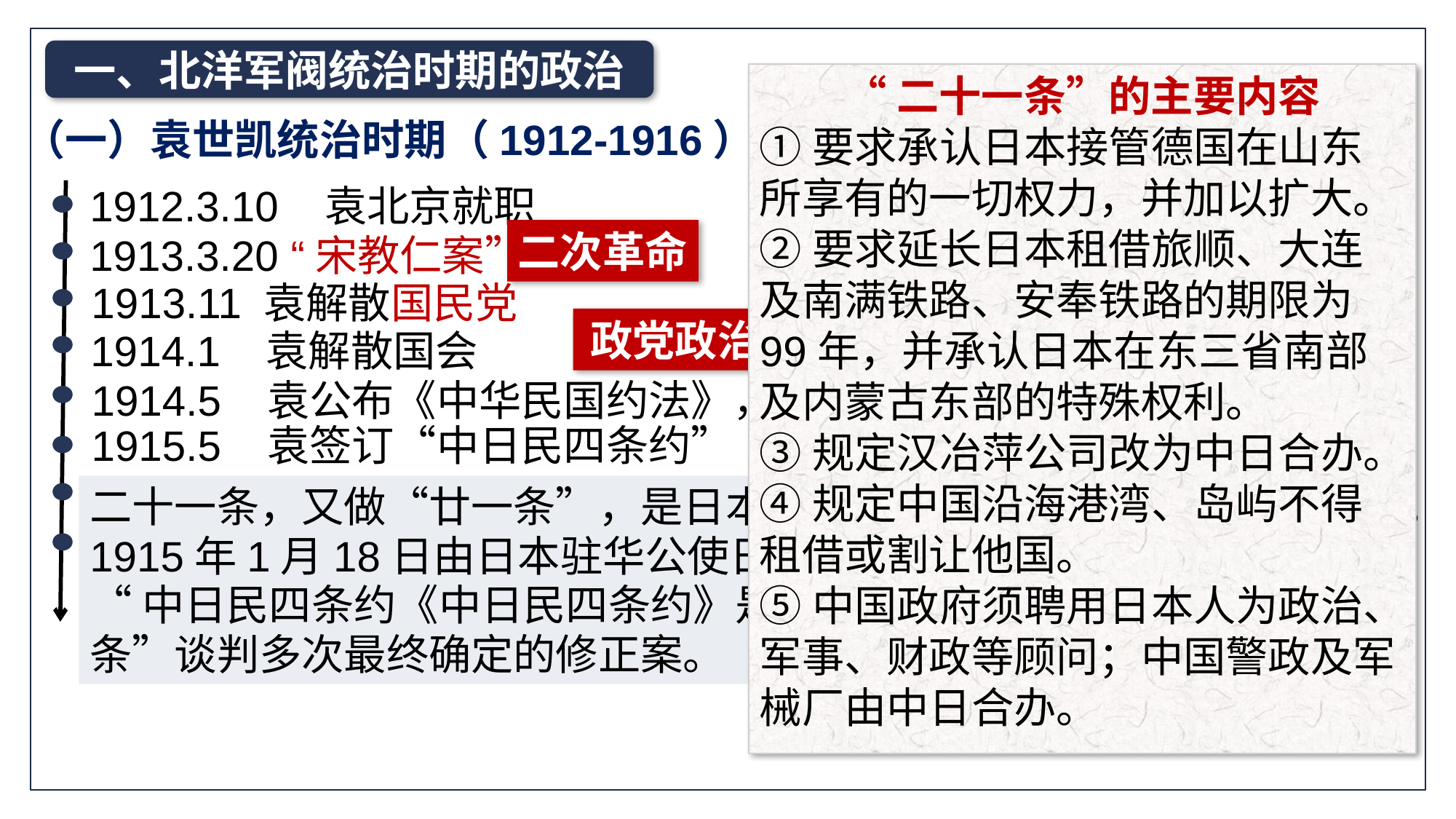

一、北洋军阀统治时期的政治
“二十一条”的主要内容
①要求承认日本接管德国在山东所享有的一切权力，并加以扩大。
②要求延长日本租借旅顺、大连及南满铁路、安奉铁路的期限为99年，并承认日本在东三省南部及内蒙古东部的特殊权利。
③规定汉冶萍公司改为中日合办。
④规定中国沿海港湾、岛屿不得租借或割让他国。
⑤中国政府须聘用日本人为政治、军事、财政等顾问；中国警政及军械厂由中日合办。
（一）袁世凯统治时期（1912-1916）
1912.3.10   袁北京就职
1913.3.20 “宋教仁案”

二次革命

1913.11 袁解散国民党
政党政治名存实亡
1914.1   袁解散国会
1914.5   袁公布《中华民国约法》，改为总统制
1915.5   袁签订“中日民四条约”
二十一条，又做“廿一条”，是日本帝国主义妄图灭亡中国的秘密条款。1915年1月18日由日本驻华公使日置益当面向袁世凯提出。
“中日民四条约《中日民四条约》是袁世凯政府与日方因“二十一条”谈判多次最终确定的修正案。